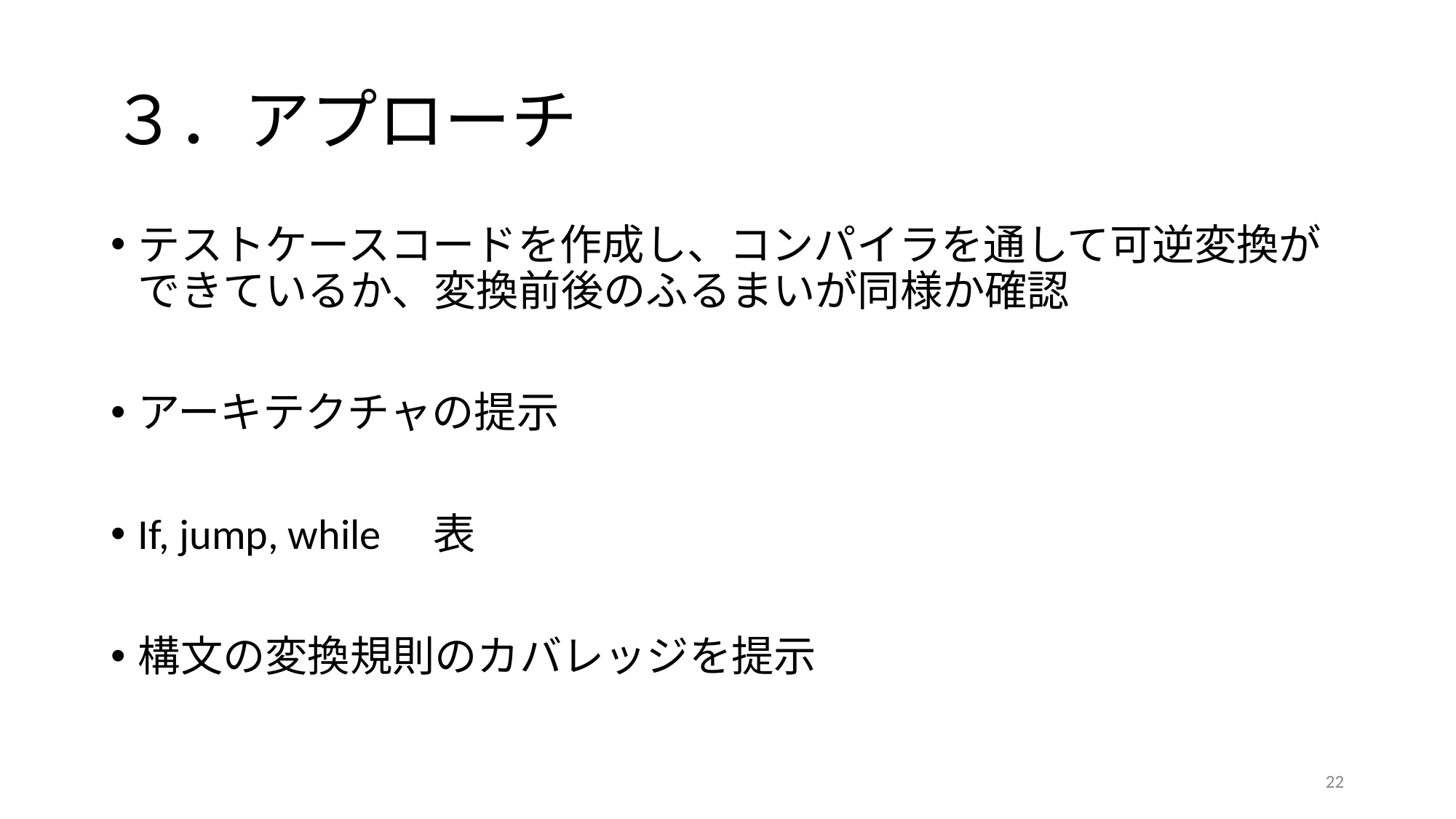

# ３．アプローチ
テストケースコードを作成し、コンパイラを通して可逆変換ができているか、変換前後のふるまいが同様か確認

アーキテクチャの提示

If, jump, while　表

構文の変換規則のカバレッジを提示

22